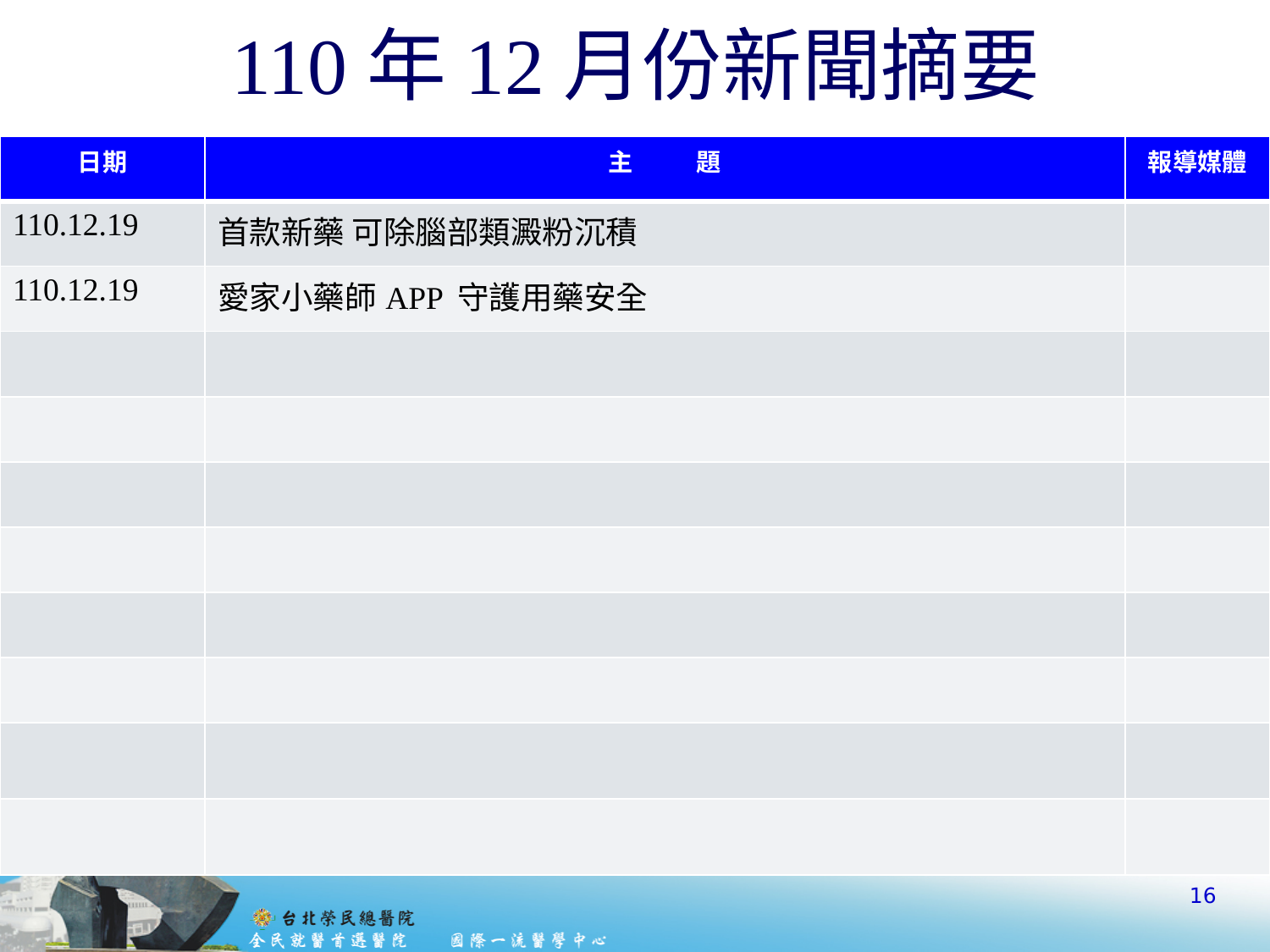

# 110年12月份新聞摘要
| 日期 | 主 題 | 報導媒體 |
| --- | --- | --- |
| 110.12.19 | 首款新藥 可除腦部類澱粉沉積 |  |
| 110.12.19 | 愛家小藥師APP 守護用藥安全 |  |
|  |  |  |
|  |  |  |
|  |  |  |
|  |  |  |
|  |  |  |
|  |  |  |
|  |  |  |
|  |  |  |
16